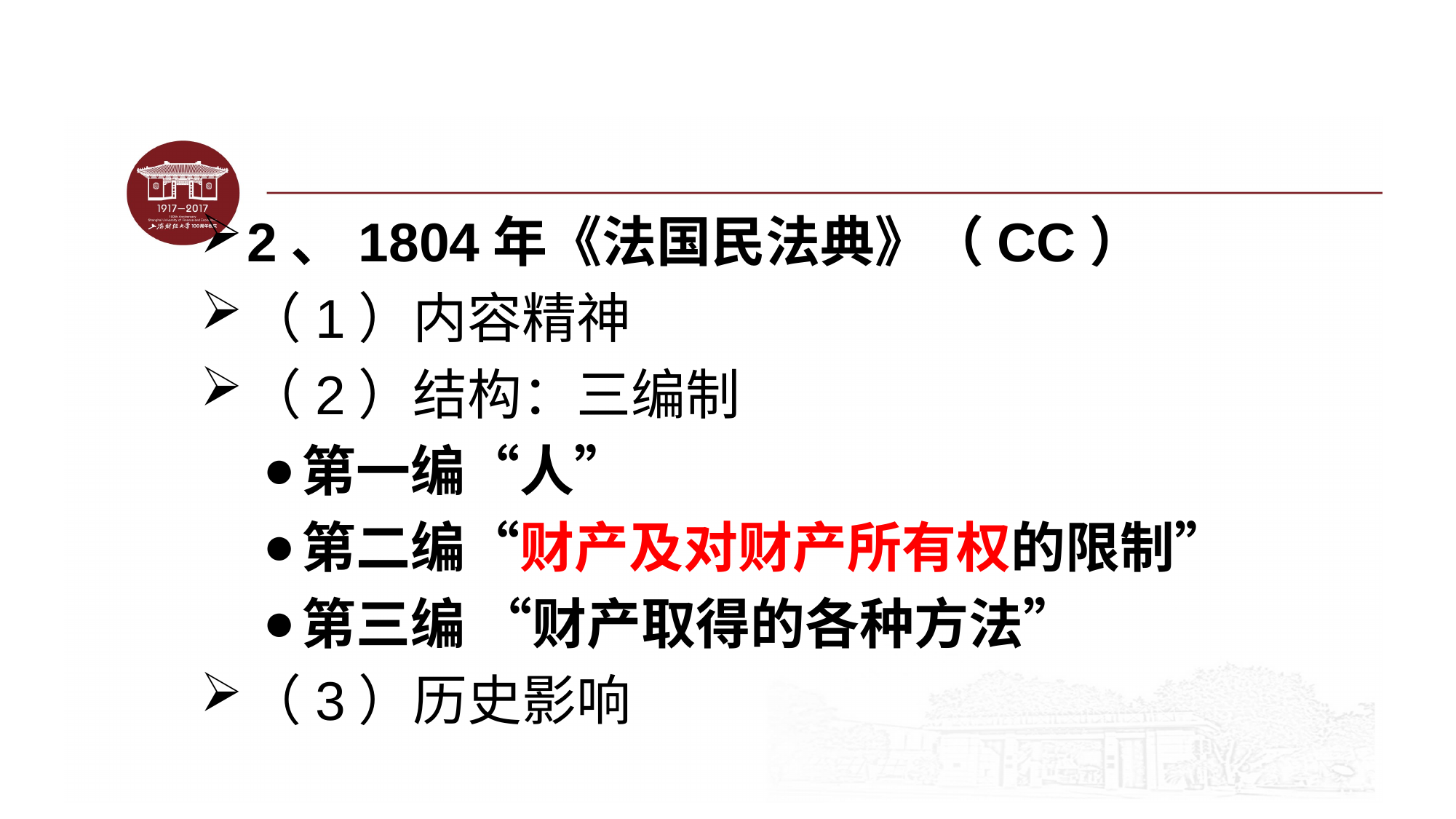

#
2、1804年《法国民法典》（CC）
（1）内容精神
（2）结构：三编制
第一编“人”
第二编“财产及对财产所有权的限制”
第三编 “财产取得的各种方法”
（3）历史影响